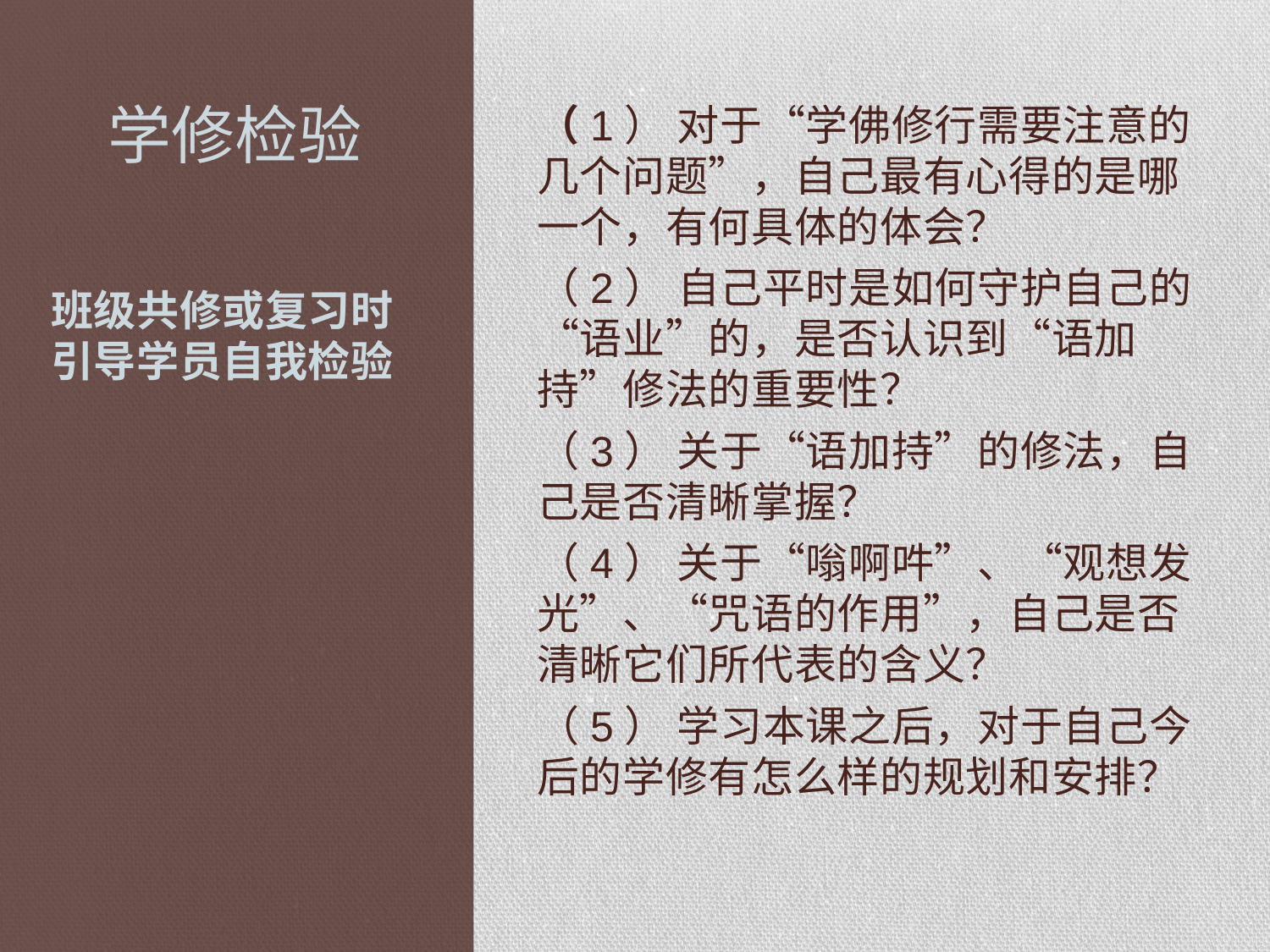

# 学修检验
（1） 对于“学佛修行需要注意的几个问题”，自己最有心得的是哪一个，有何具体的体会？
（2） 自己平时是如何守护自己的“语业”的，是否认识到“语加持”修法的重要性？
（3） 关于“语加持”的修法，自己是否清晰掌握？
（4） 关于“嗡啊吽”、“观想发光”、“咒语的作用”，自己是否清晰它们所代表的含义？
（5） 学习本课之后，对于自己今后的学修有怎么样的规划和安排？

班级共修或复习时引导学员自我检验